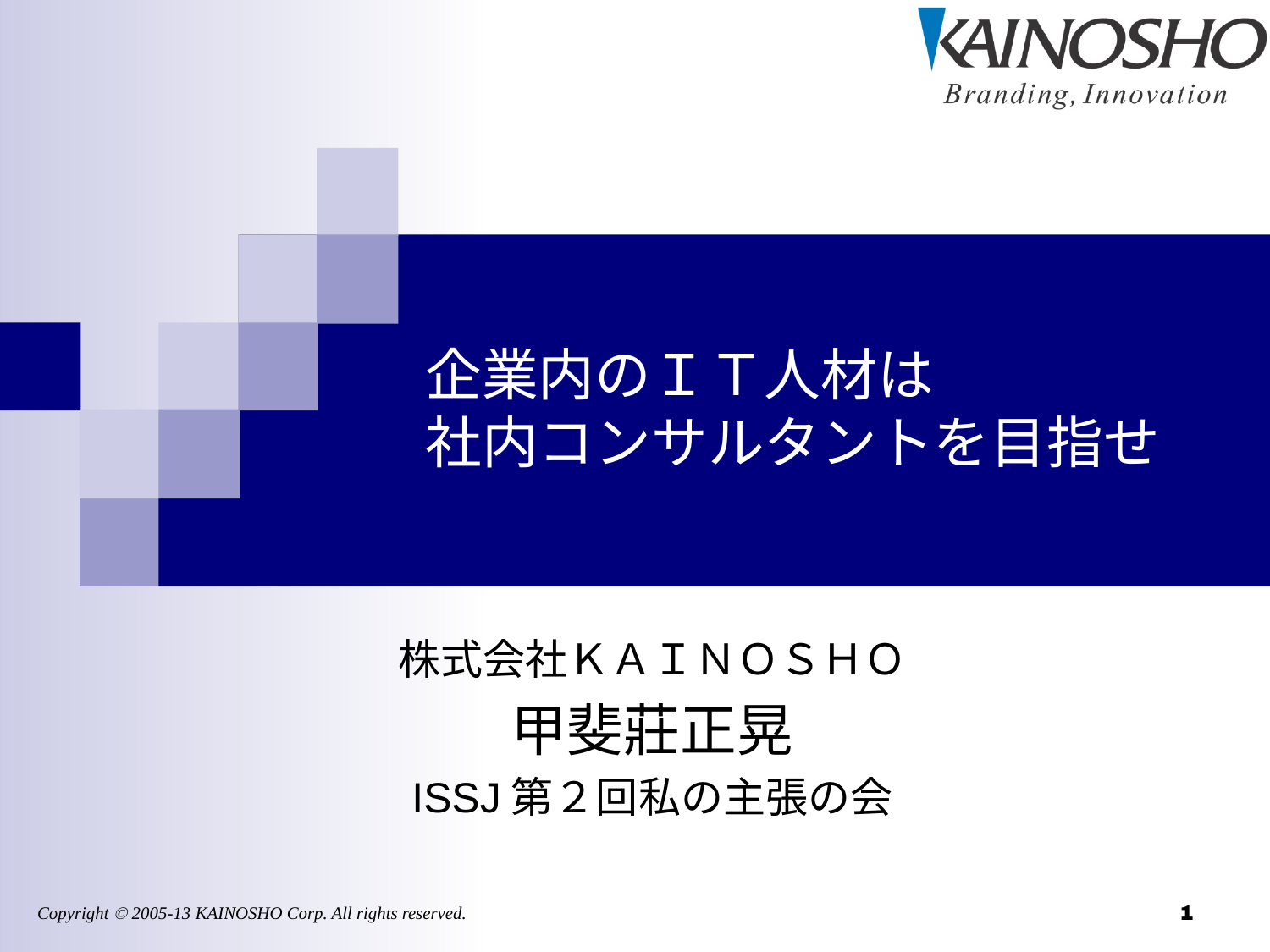

# 企業内のＩＴ人材は 社内コンサルタントを目指せ
株式会社ＫＡＩＮＯＳＨＯ
甲斐莊正晃
ISSJ第２回私の主張の会

1